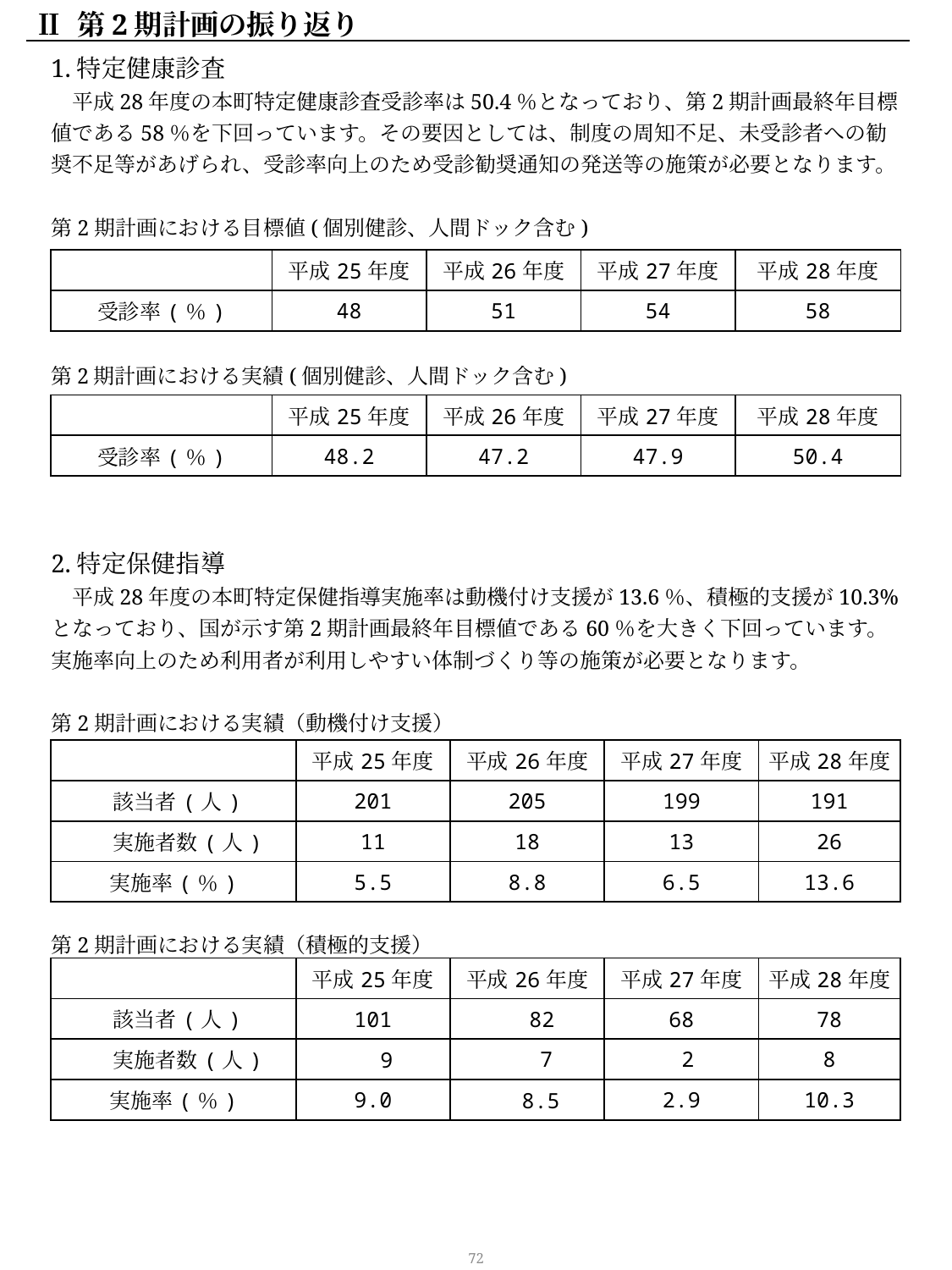

Ⅱ 第2期計画の振り返り
1.特定健康診査
　平成28年度の本町特定健康診査受診率は50.4％となっており、第2期計画最終年目標値である58％を下回っています。その要因としては、制度の周知不足、未受診者への勧奨不足等があげられ、受診率向上のため受診勧奨通知の発送等の施策が必要となります。

第2期計画における目標値(個別健診、人間ドック含む)

|  | 平成25年度 | 平成26年度 | 平成27年度 | 平成28年度 |
| --- | --- | --- | --- | --- |
| 受診率(％) | 48 | 51 | 54 | 58 |
第2期計画における実績(個別健診、人間ドック含む)

|  | 平成25年度 | 平成26年度 | 平成27年度 | 平成28年度 |
| --- | --- | --- | --- | --- |
| 受診率(％) | 48.2 | 47.2 | 47.9 | 50.4 |
2.特定保健指導
　平成28年度の本町特定保健指導実施率は動機付け支援が13.6％、積極的支援が10.3%となっており、国が示す第2期計画最終年目標値である60％を大きく下回っています。実施率向上のため利用者が利用しやすい体制づくり等の施策が必要となります。

第2期計画における実績（動機付け支援）

第2期計画における実績（積極的支援）

|  | 平成25年度 | 平成26年度 | 平成27年度 | 平成28年度 |
| --- | --- | --- | --- | --- |
| 該当者(人) | 201 | 205 | 199 | 191 |
| 実施者数(人) | 11 | 18 | 13 | 26 |
| 実施率(％) | 5.5 | 8.8 | 6.5 | 13.6 |
|  | 平成25年度 | 平成26年度 | 平成27年度 | 平成28年度 |
| --- | --- | --- | --- | --- |
| 該当者(人) | 101 | 82 | 68 | 78 |
| 実施者数(人) | 9 | 7 | 2 | 8 |
| 実施率(％) | 9.0 | 8.5 | 2.9 | 10.3 |
72